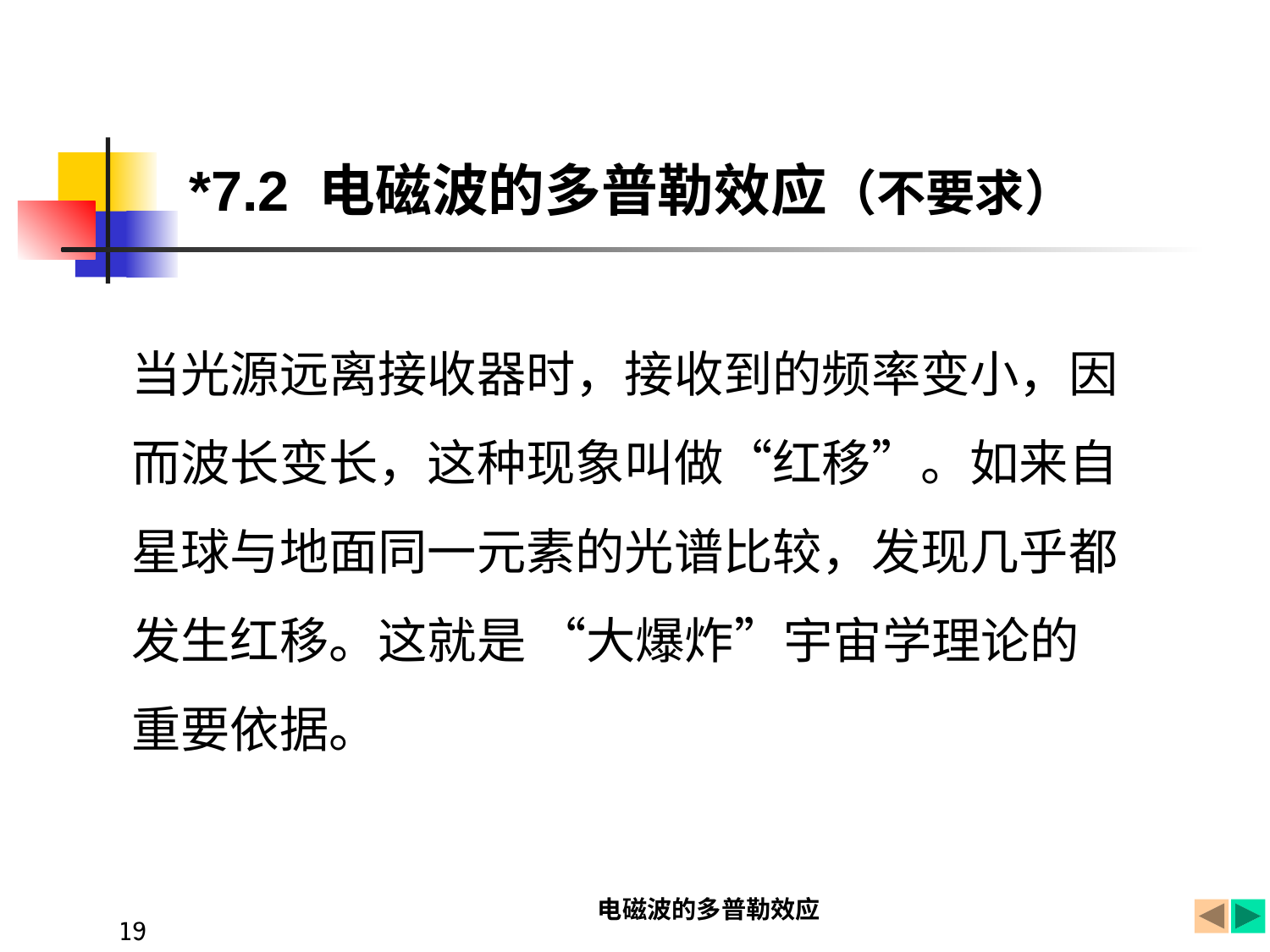

*7.2 电磁波的多普勒效应（不要求）
当光源远离接收器时，接收到的频率变小，因而波长变长，这种现象叫做“红移”。如来自星球与地面同一元素的光谱比较，发现几乎都发生红移。这就是 “大爆炸”宇宙学理论的重要依据。
电磁波的多普勒效应
19